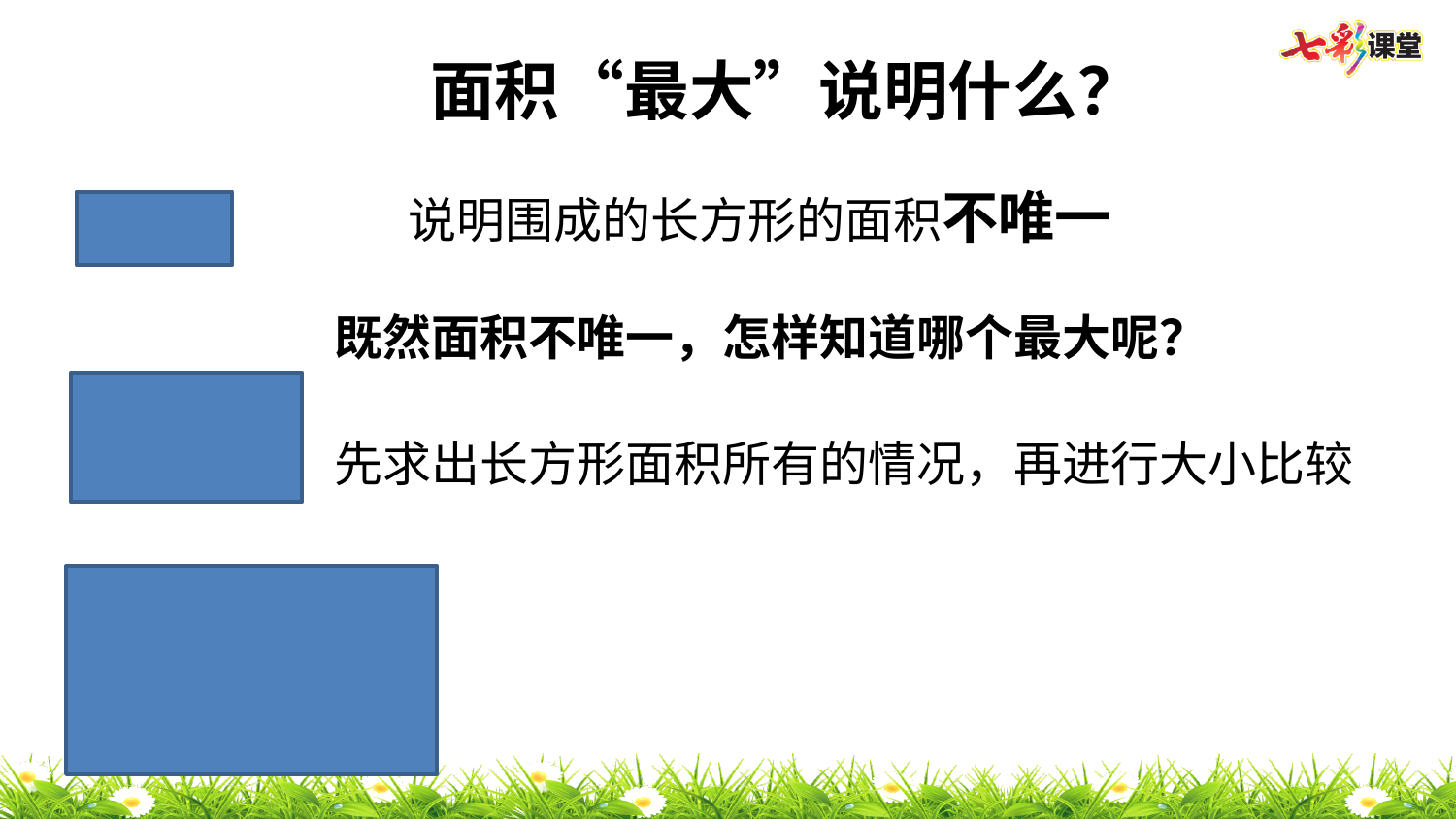

面积“最大”说明什么？
说明围成的长方形的面积不唯一

既然面积不唯一，怎样知道哪个最大呢？

先求出长方形面积所有的情况，再进行大小比较